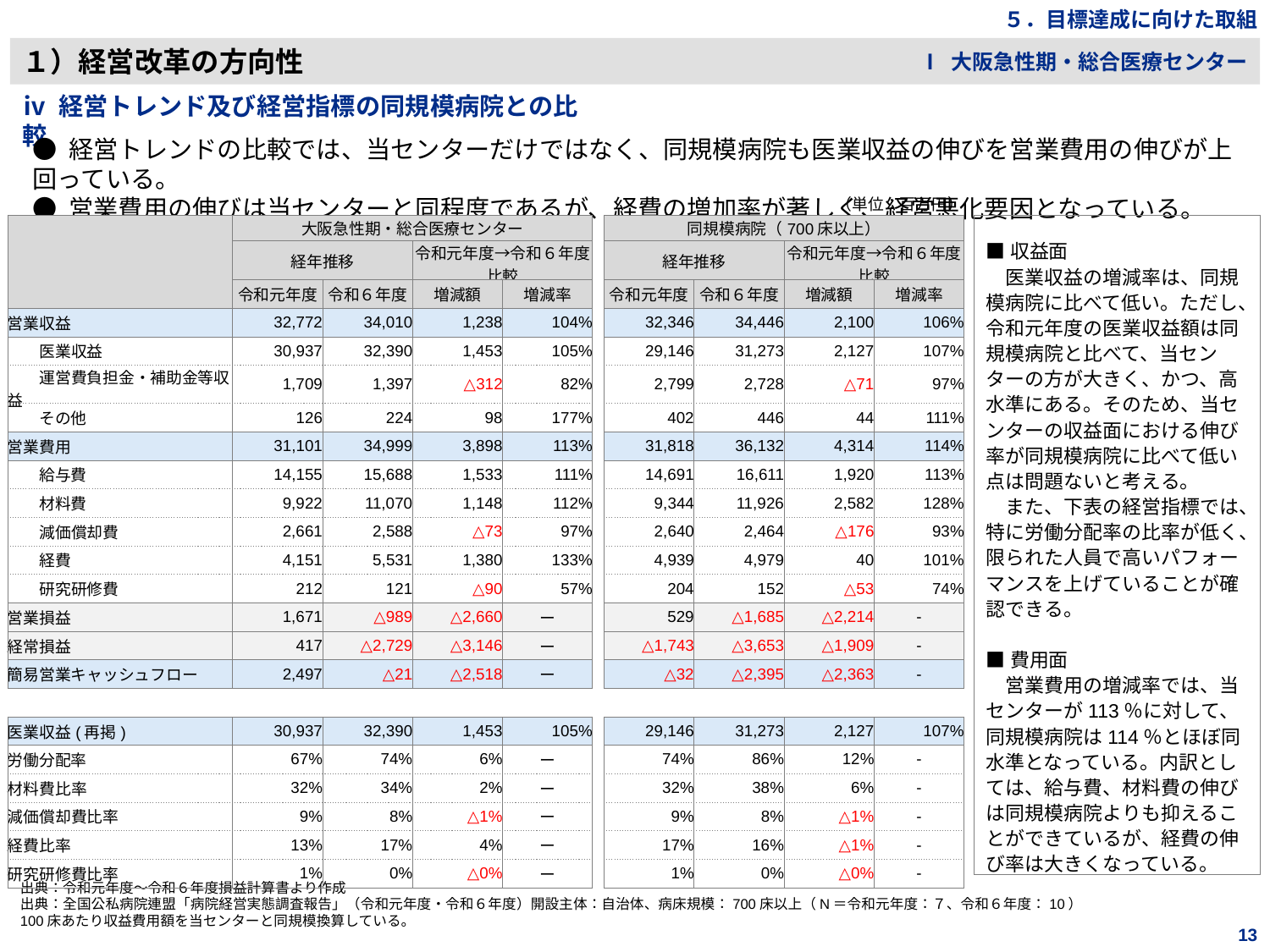

５．目標達成に向けた取組
１）経営改革の方向性
Ⅰ 大阪急性期・総合医療センター
ⅳ 経営トレンド及び経営指標の同規模病院との比較
● 経営トレンドの比較では、当センターだけではなく、同規模病院も医業収益の伸びを営業費用の伸びが上回っている。
● 営業費用の伸びは当センターと同程度であるが、経費の増加率が著しく、経営悪化要因となっている。
（単位：百万円）

■収益面
　医業収益の増減率は、同規模病院に比べて低い。ただし、令和元年度の医業収益額は同規模病院と比べて、当センターの方が大きく、かつ、高水準にある。そのため、当センターの収益面における伸び率が同規模病院に比べて低い点は問題ないと考える。
　また、下表の経営指標では、特に労働分配率の比率が低く、限られた人員で高いパフォーマンスを上げていることが確認できる。

■費用面
　営業費用の増減率では、当センターが113％に対して、同規模病院は114％とほぼ同水準となっている。内訳としては、給与費、材料費の伸びは同規模病院よりも抑えることができているが、経費の伸び率は大きくなっている。
|  | 大阪急性期・総合医療センター |  |  |  |  | 同規模病院（700床以上） |  |  |  |
| --- | --- | --- | --- | --- | --- | --- | --- | --- | --- |
|  | 経年推移 |  | 令和元年度→令和６年度 比較 |  |  | 経年推移 |  | 令和元年度→令和６年度 比較 |  |
|  | 令和元年度 | 令和６年度 | 増減額 | 増減率 |  | 令和元年度 | 令和６年度 | 増減額 | 増減率 |
| 営業収益 | 32,772 | 34,010 | 1,238 | 104% |  | 32,346 | 34,446 | 2,100 | 106% |
| 医業収益 | 30,937 | 32,390 | 1,453 | 105% |  | 29,146 | 31,273 | 2,127 | 107% |
| 運営費負担金・補助金等収益 | 1,709 | 1,397 | △312 | 82% |  | 2,799 | 2,728 | △71 | 97% |
| その他 | 126 | 224 | 98 | 177% |  | 402 | 446 | 44 | 111% |
| 営業費用 | 31,101 | 34,999 | 3,898 | 113% |  | 31,818 | 36,132 | 4,314 | 114% |
| 給与費 | 14,155 | 15,688 | 1,533 | 111% |  | 14,691 | 16,611 | 1,920 | 113% |
| 材料費 | 9,922 | 11,070 | 1,148 | 112% |  | 9,344 | 11,926 | 2,582 | 128% |
| 減価償却費 | 2,661 | 2,588 | △73 | 97% |  | 2,640 | 2,464 | △176 | 93% |
| 経費 | 4,151 | 5,531 | 1,380 | 133% |  | 4,939 | 4,979 | 40 | 101% |
| 研究研修費 | 212 | 121 | △90 | 57% |  | 204 | 152 | △53 | 74% |
| 営業損益 | 1,671 | △989 | △2,660 | ー |  | 529 | △1,685 | △2,214 | - |
| 経常損益 | 417 | △2,729 | △3,146 | ー |  | △1,743 | △3,653 | △1,909 | - |
| 簡易営業キャッシュフロー | 2,497 | △21 | △2,518 | ー |  | △32 | △2,395 | △2,363 | - |
|  |  |  |  |  |  |  |  |  |  |
| 医業収益(再掲) | 30,937 | 32,390 | 1,453 | 105% |  | 29,146 | 31,273 | 2,127 | 107% |
| 労働分配率 | 67% | 74% | 6% | ー |  | 74% | 86% | 12% | - |
| 材料費比率 | 32% | 34% | 2% | ー |  | 32% | 38% | 6% | - |
| 減価償却費比率 | 9% | 8% | △1% | ー |  | 9% | 8% | △1% | - |
| 経費比率 | 13% | 17% | 4% | ー |  | 17% | 16% | △1% | - |
| 研究研修費比率 | 1% | 0% | △0% | ー |  | 1% | 0% | △0% | - |
出典：令和元年度～令和６年度損益計算書より作成
出典：全国公私病院連盟「病院経営実態調査報告」（令和元年度・令和６年度）開設主体：自治体、病床規模：700床以上（N＝令和元年度：７、令和６年度：10）
100床あたり収益費用額を当センターと同規模換算している。
13